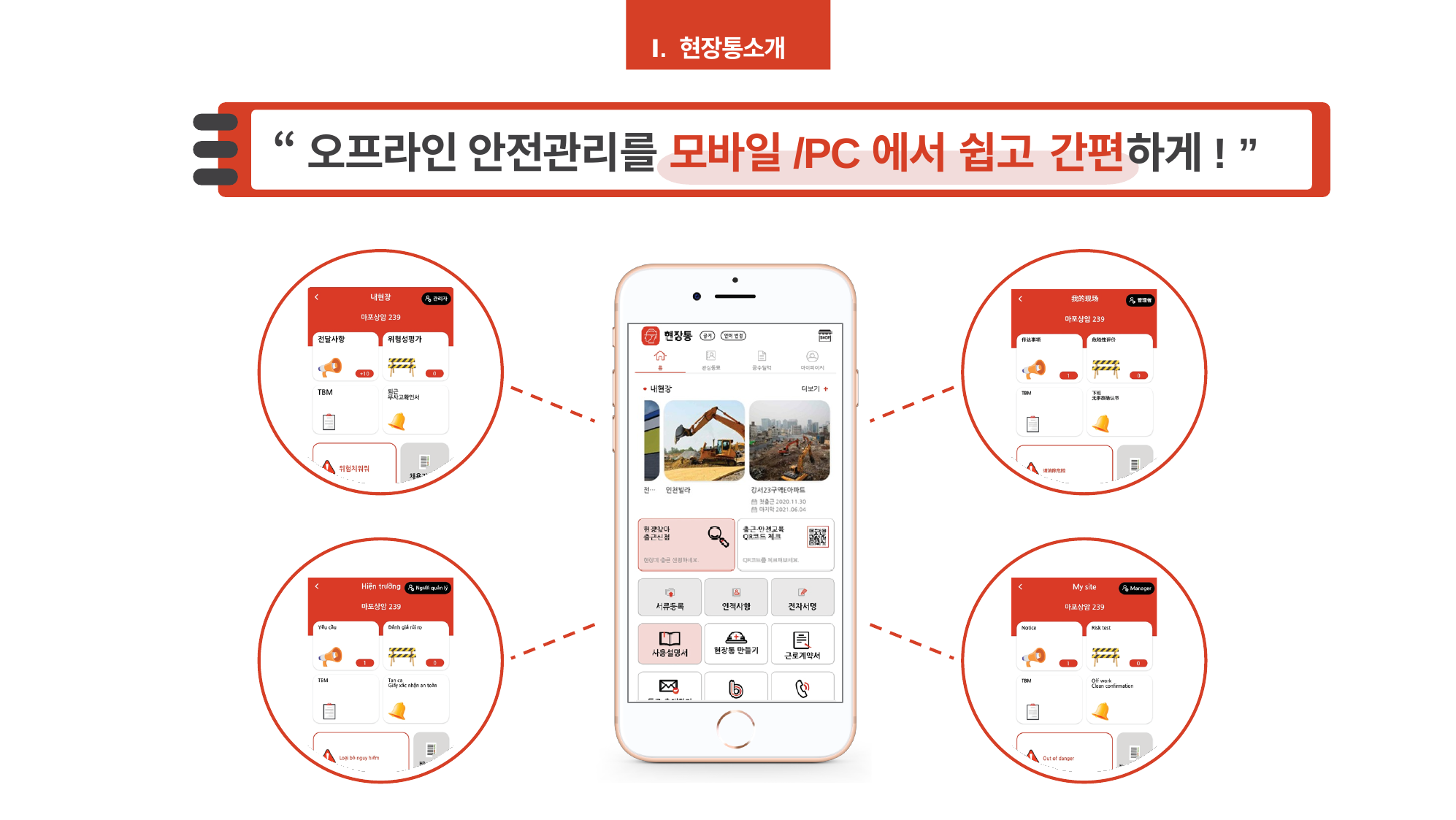

Ⅰ. 현장통소개

# “오프라인 안전관리를 모바일/PC에서 쉽고  간편하게! ”